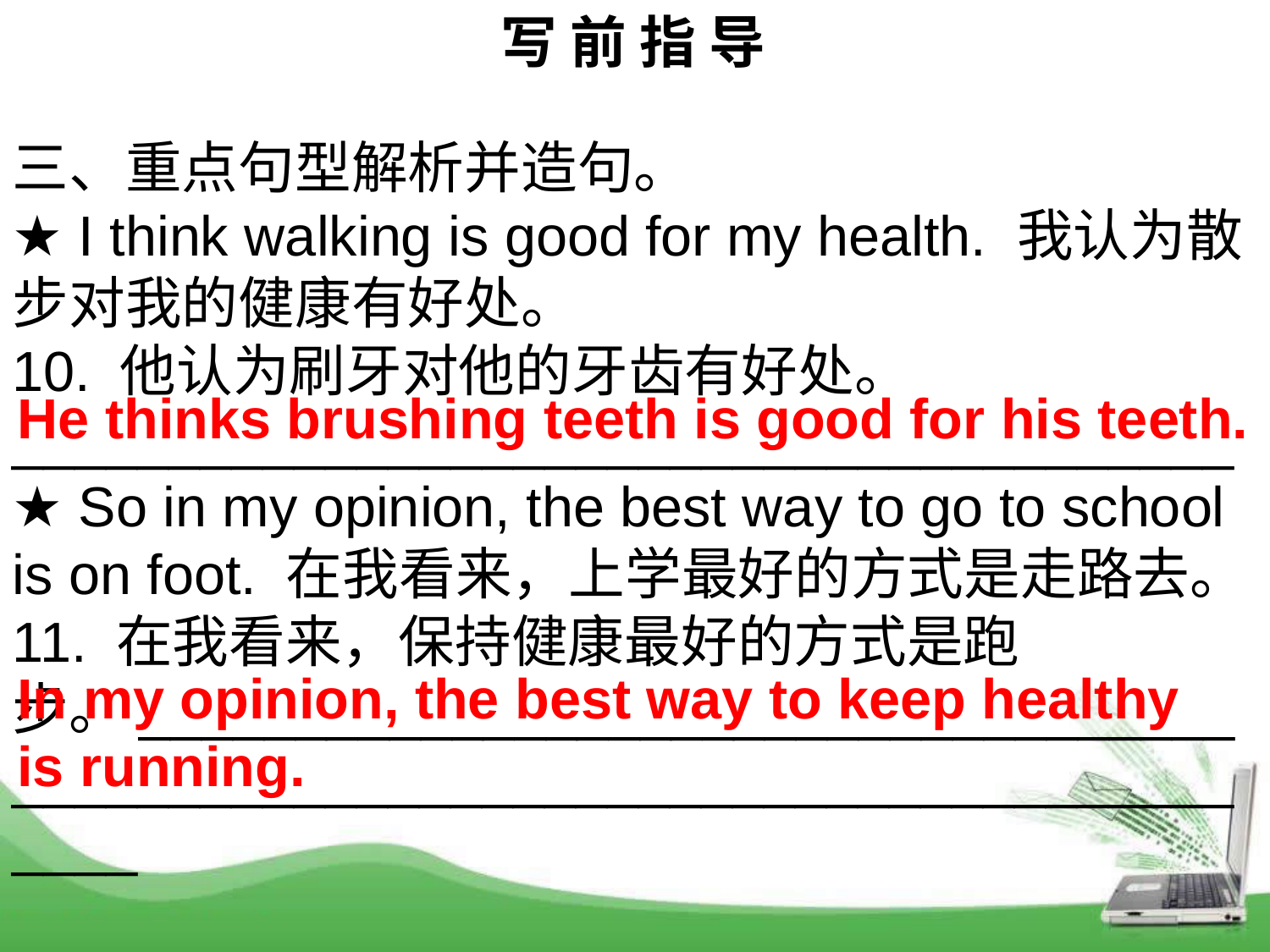

写 前 指 导
三、重点句型解析并造句。
★ I think walking is good for my health. 我认为散步对我的健康有好处。
10. 他认为刷牙对他的牙齿有好处。
_______________________________________
★ So in my opinion, the best way to go to school is on foot. 在我看来，上学最好的方式是走路去。
11. 在我看来，保持健康最好的方式是跑步。______________________________________________________________________________
He thinks brushing teeth is good for his teeth.
In my opinion, the best way to keep healthy is running.